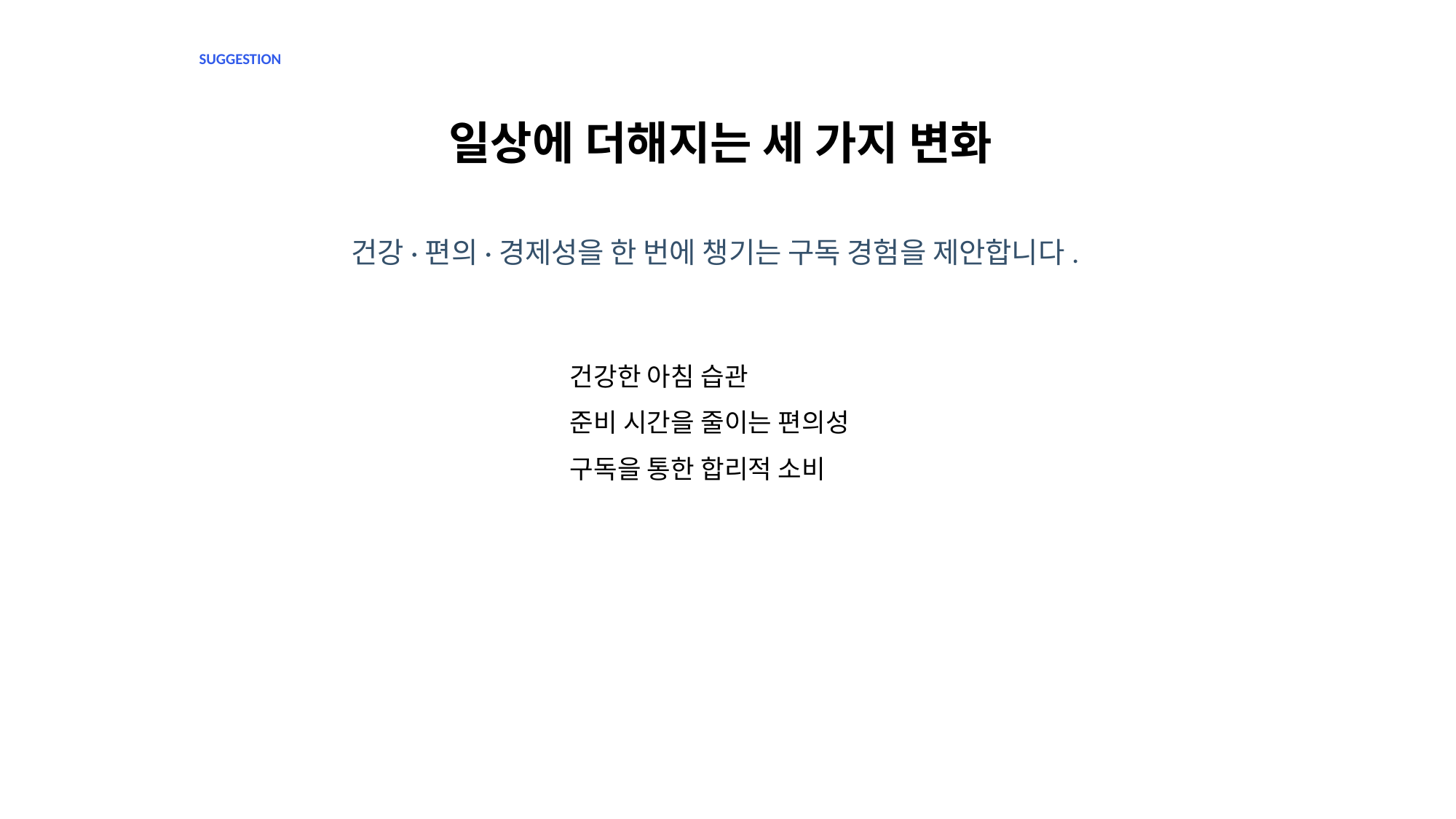

SUGGESTION
일상에 더해지는 세 가지 변화
건강·편의·경제성을 한 번에 챙기는 구독 경험을 제안합니다.
건강한 아침 습관
준비 시간을 줄이는 편의성
구독을 통한 합리적 소비